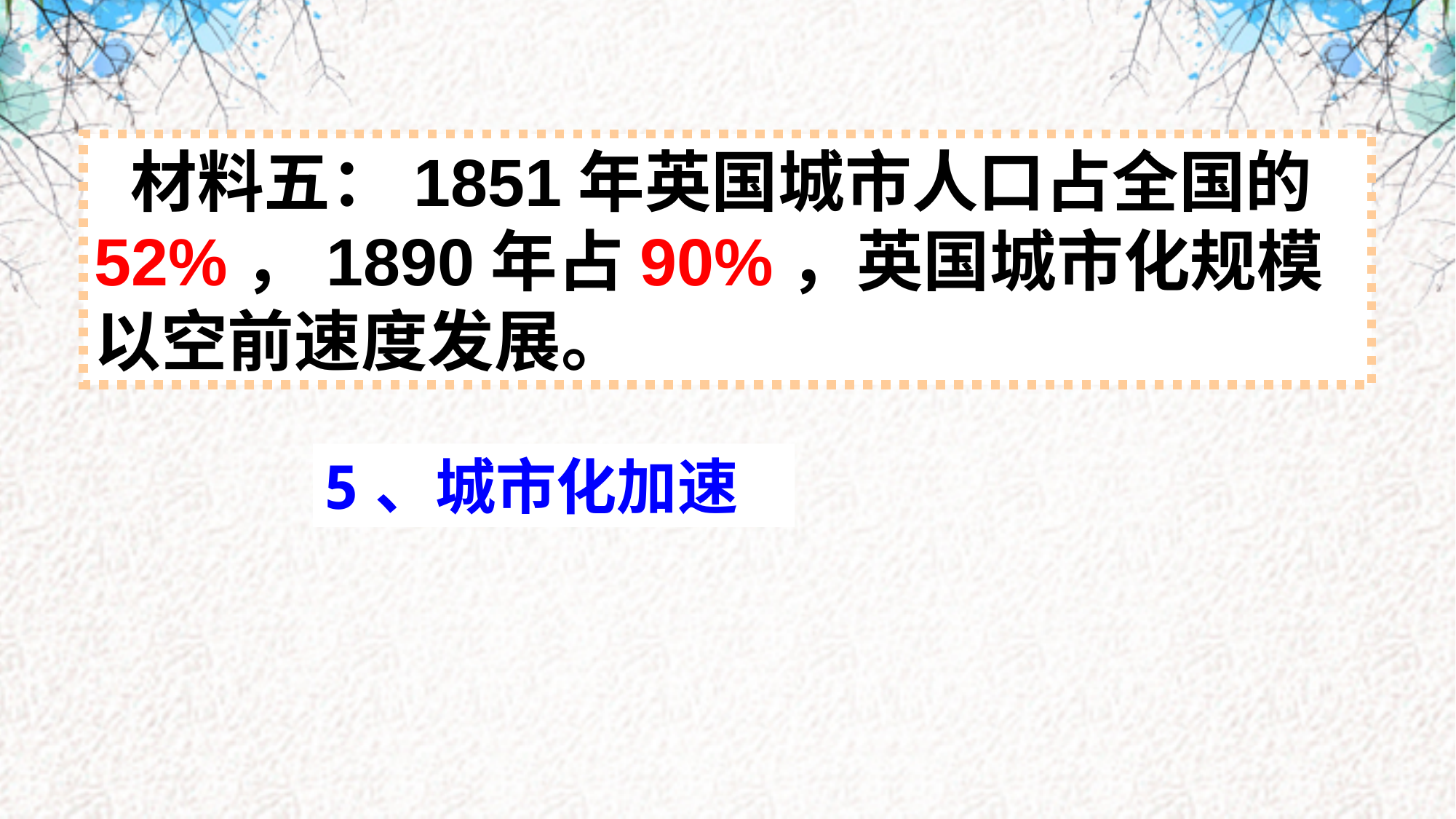

材料五：1851年英国城市人口占全国的52%，1890年占90%，英国城市化规模以空前速度发展。
5、城市化加速